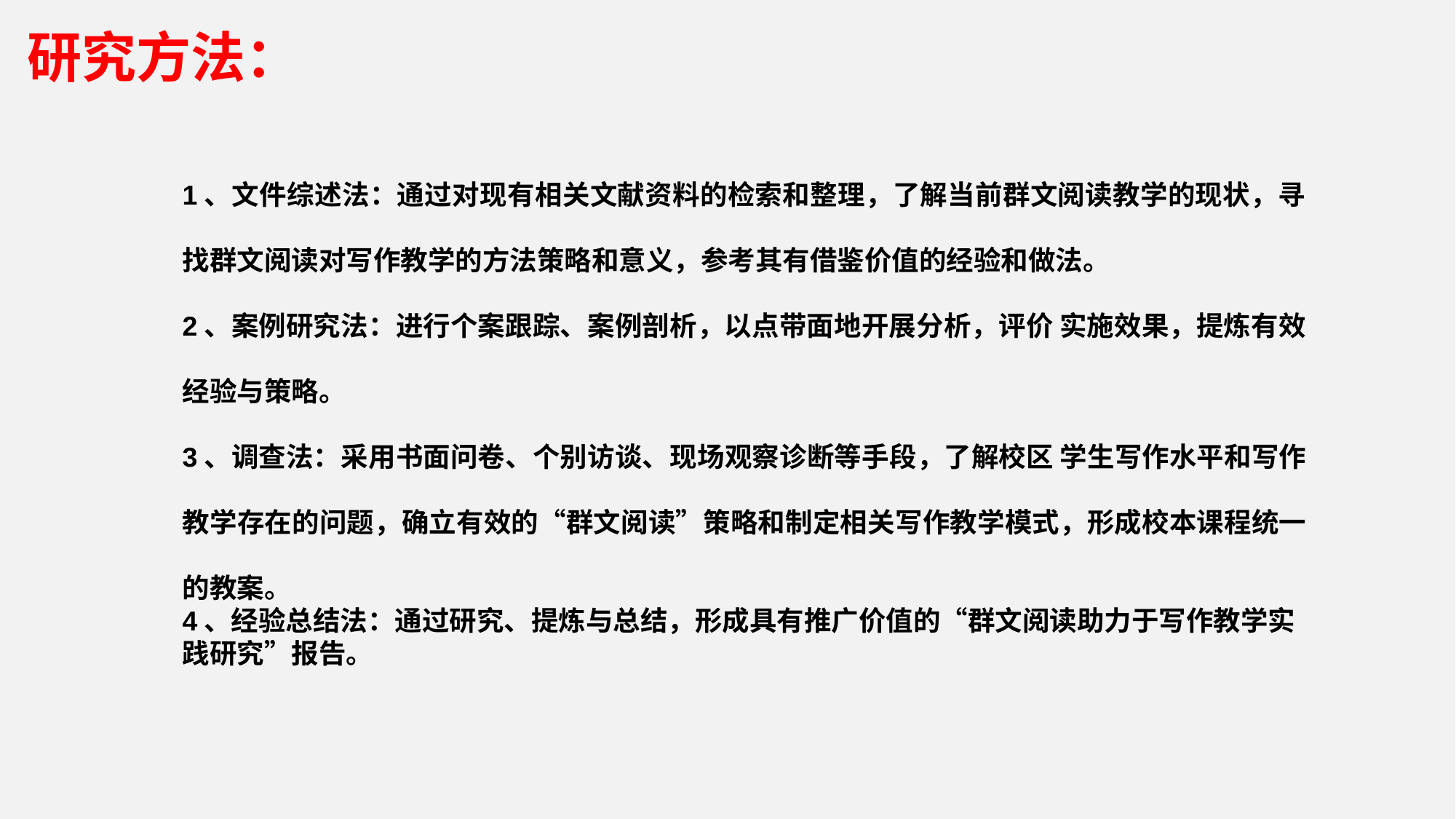

研究方法：
1、文件综述法：通过对现有相关文献资料的检索和整理，了解当前群文阅读教学的现状，寻找群文阅读对写作教学的方法策略和意义，参考其有借鉴价值的经验和做法。
2、案例研究法：进行个案跟踪、案例剖析，以点带面地开展分析，评价 实施效果，提炼有效经验与策略。
3、调查法：采用书面问卷、个别访谈、现场观察诊断等手段，了解校区 学生写作水平和写作教学存在的问题，确立有效的“群文阅读”策略和制定相关写作教学模式，形成校本课程统一的教案。
4、经验总结法：通过研究、提炼与总结，形成具有推广价值的“群文阅读助力于写作教学实践研究”报告。